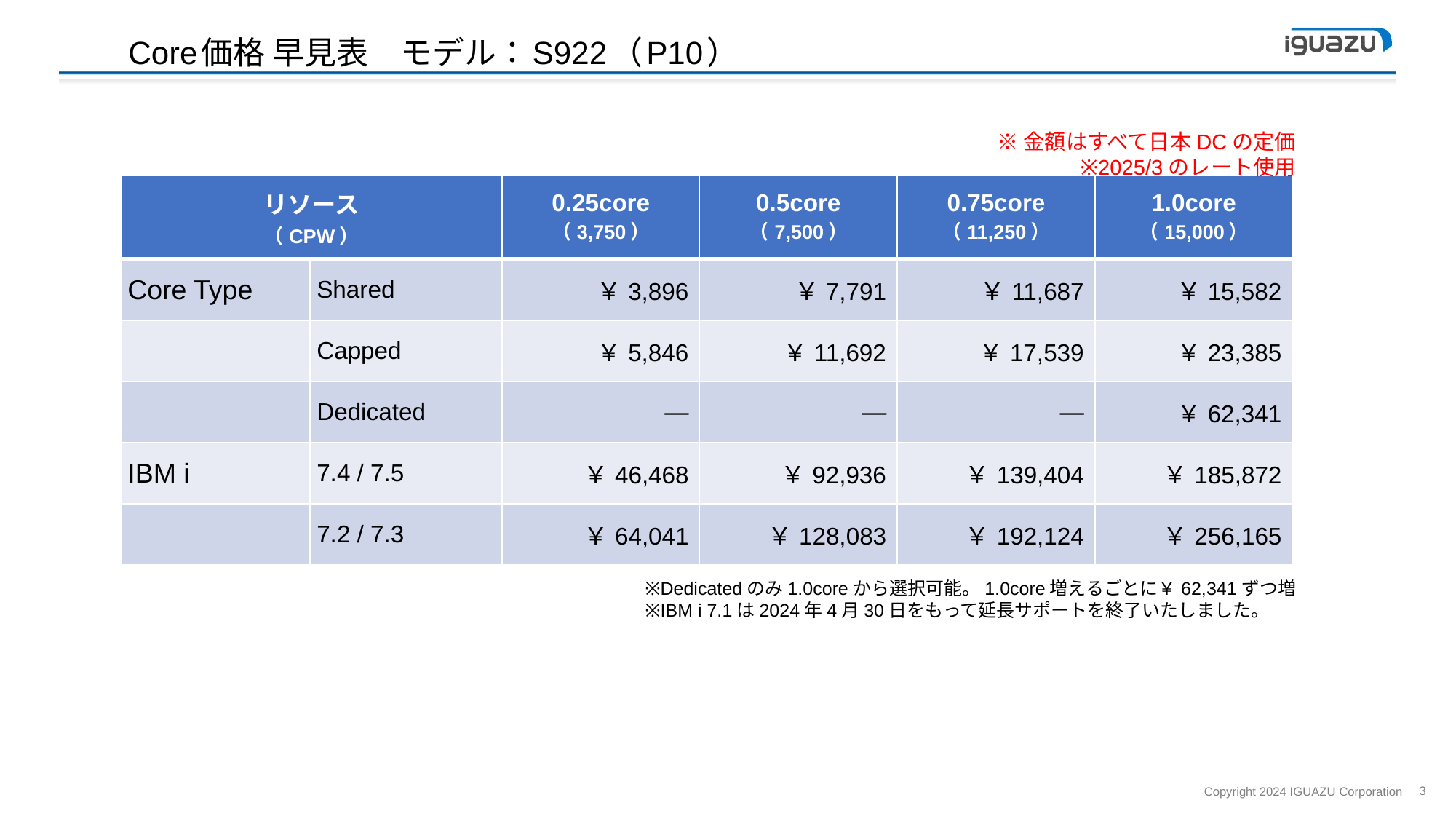

Core価格 早見表　モデル：S922（P10）
※金額はすべて日本DCの定価
※2025/3のレート使用
| リソース （CPW） |  | 0.25core （3,750） | 0.5core （7,500） | 0.75core （11,250） | 1.0core （15,000） |
| --- | --- | --- | --- | --- | --- |
| Core Type | Shared | ￥3,896 | ￥7,791 | ￥11,687 | ￥15,582 |
|  | Capped | ￥5,846 | ￥11,692 | ￥17,539 | ￥23,385 |
|  | Dedicated | ― | ― | ― | ￥62,341 |
| IBM i | 7.4 / 7.5 | ￥46,468 | ￥92,936 | ￥139,404 | ￥185,872 |
|  | 7.2 / 7.3 | ￥64,041 | ￥128,083 | ￥192,124 | ￥256,165 |
※Dedicatedのみ1.0coreから選択可能。1.0core増えるごとに￥62,341ずつ増
※IBM i 7.1は2024年4月30日をもって延長サポートを終了いたしました。